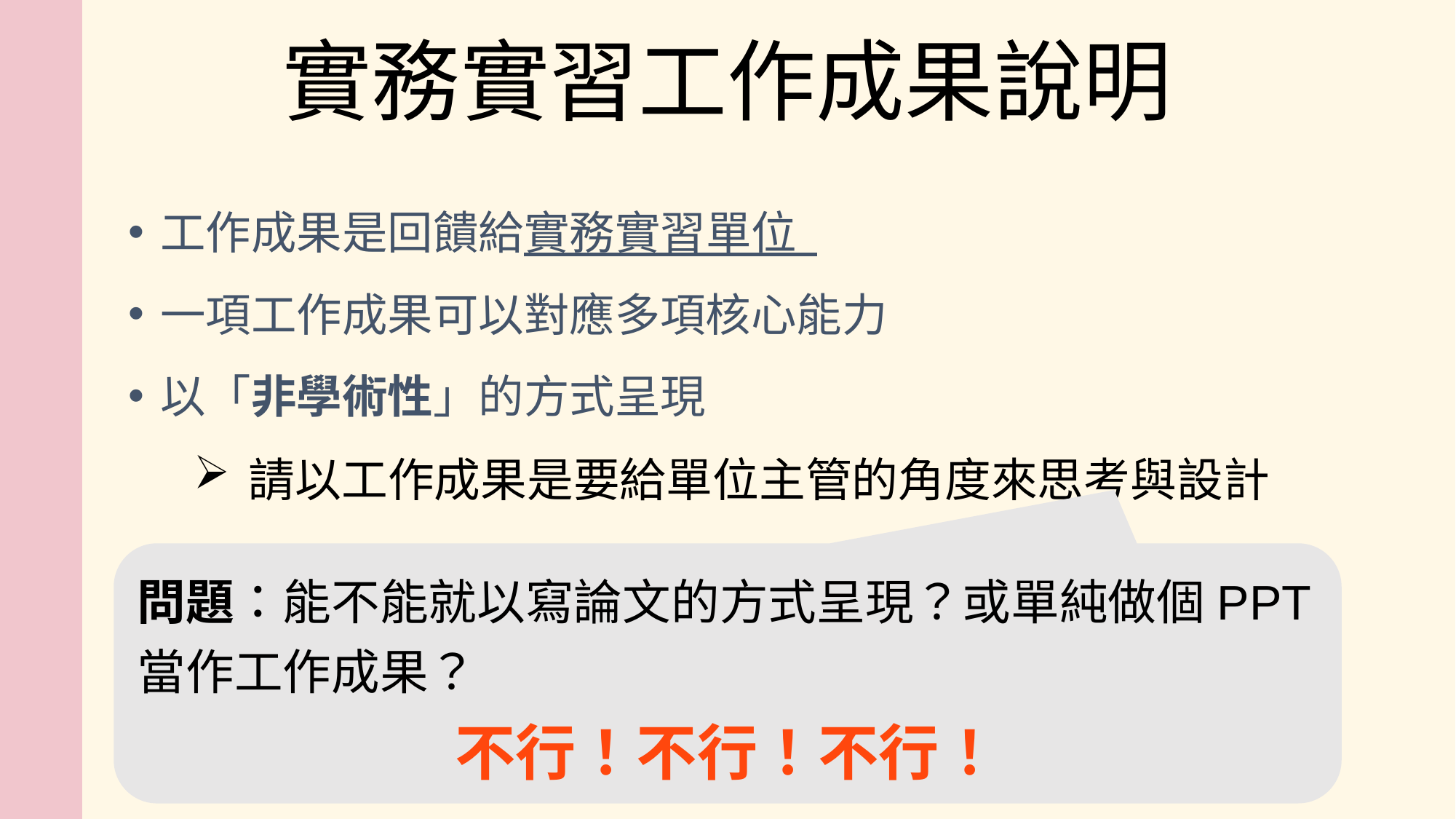

實務實習工作成果說明
工作成果是回饋給實務實習單位
一項工作成果可以對應多項核心能力
以「非學術性」的方式呈現
請以工作成果是要給單位主管的角度來思考與設計
問題：能不能就以寫論文的方式呈現？或單純做個PPT當作工作成果？
不行！不行！不行！